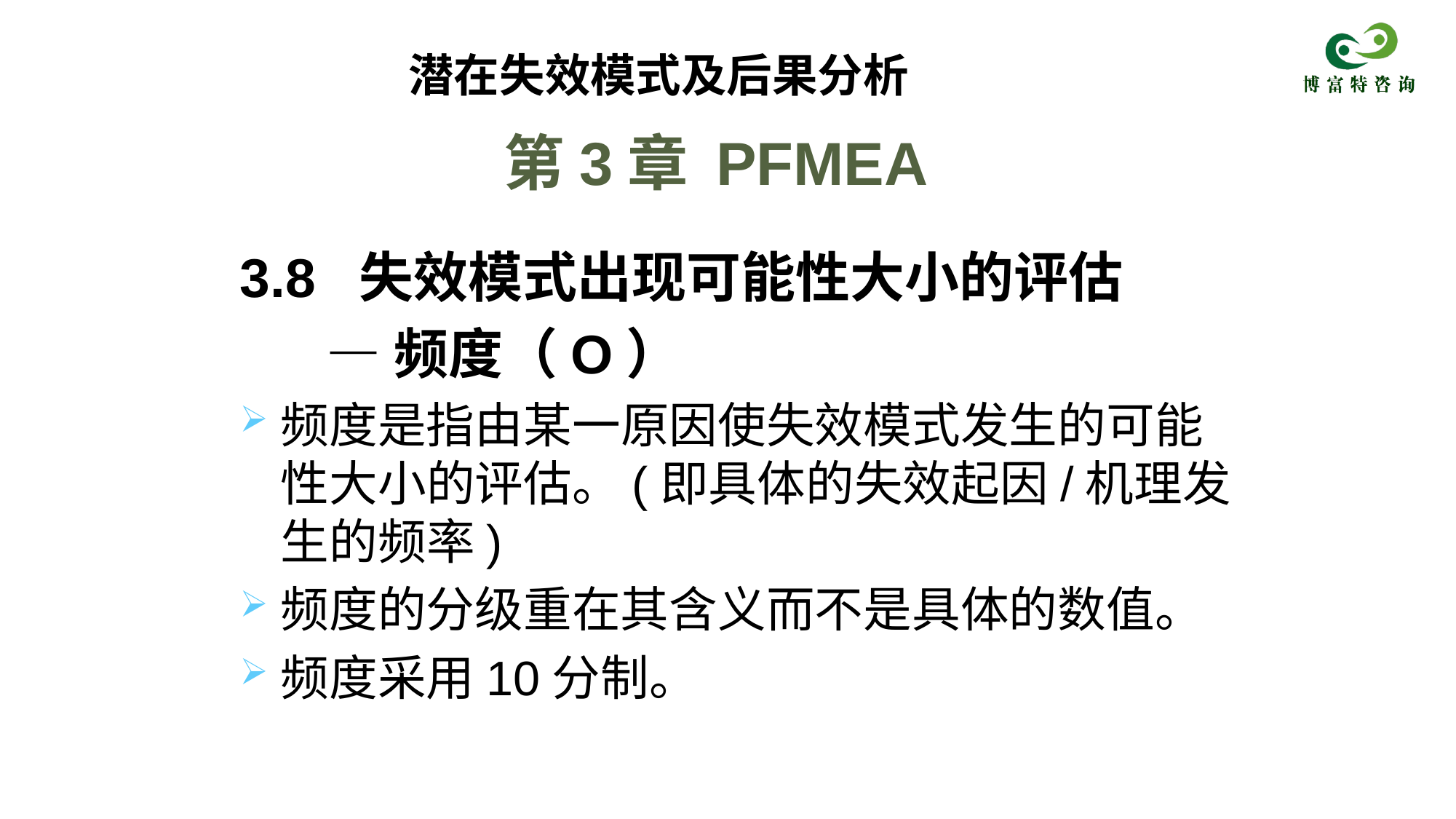

潜在失效模式及后果分析
# 第3章 PFMEA
3.8  失效模式出现可能性大小的评估
       ―频度（O）
频度是指由某一原因使失效模式发生的可能性大小的评估。(即具体的失效起因/机理发生的频率)
频度的分级重在其含义而不是具体的数值。
频度采用10分制。
54